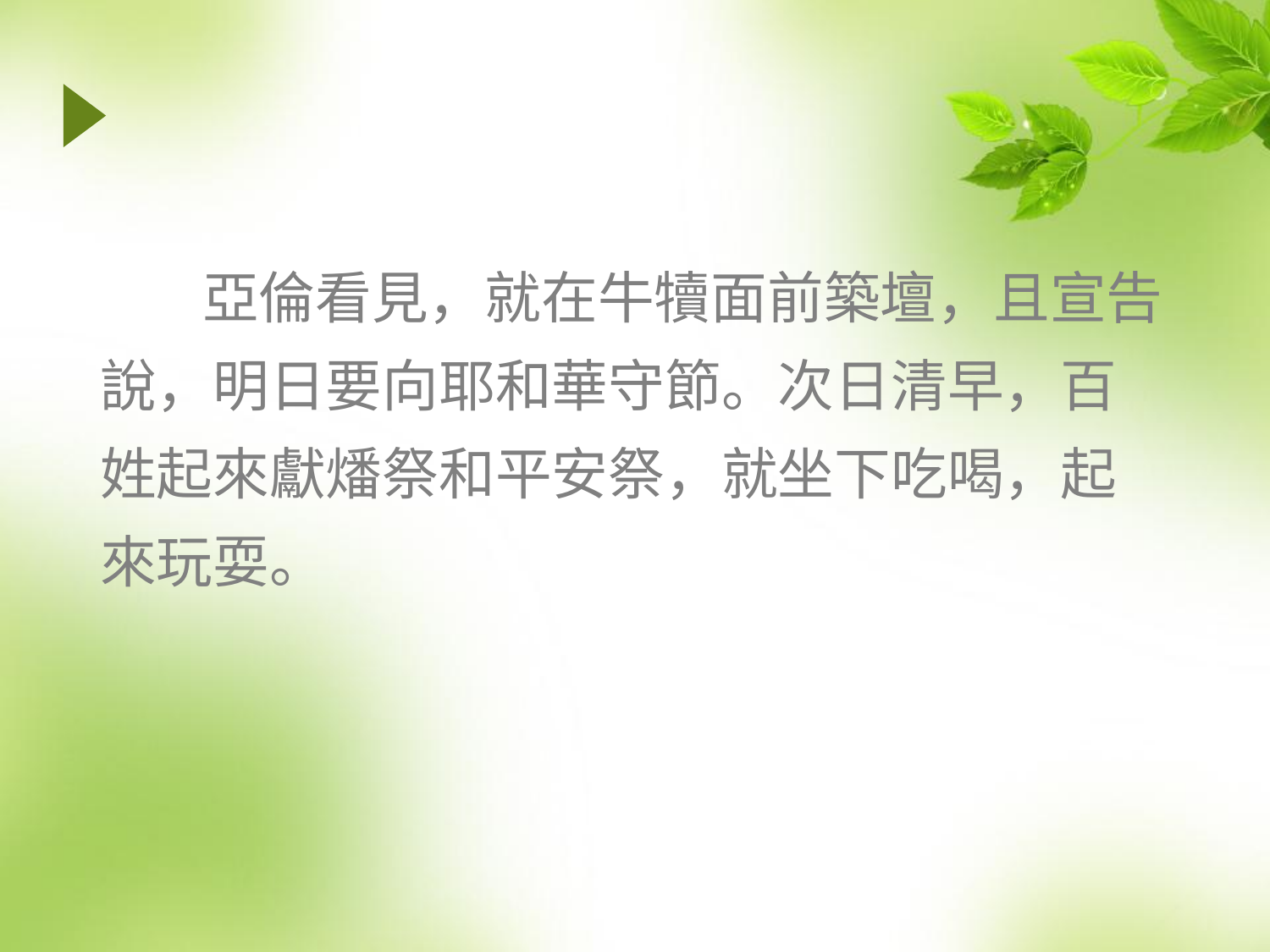

#
       亞倫看見，就在牛犢面前築壇，且宣告說，明日要向耶和華守節。次日清早，百姓起來獻燔祭和平安祭，就坐下吃喝，起來玩耍。